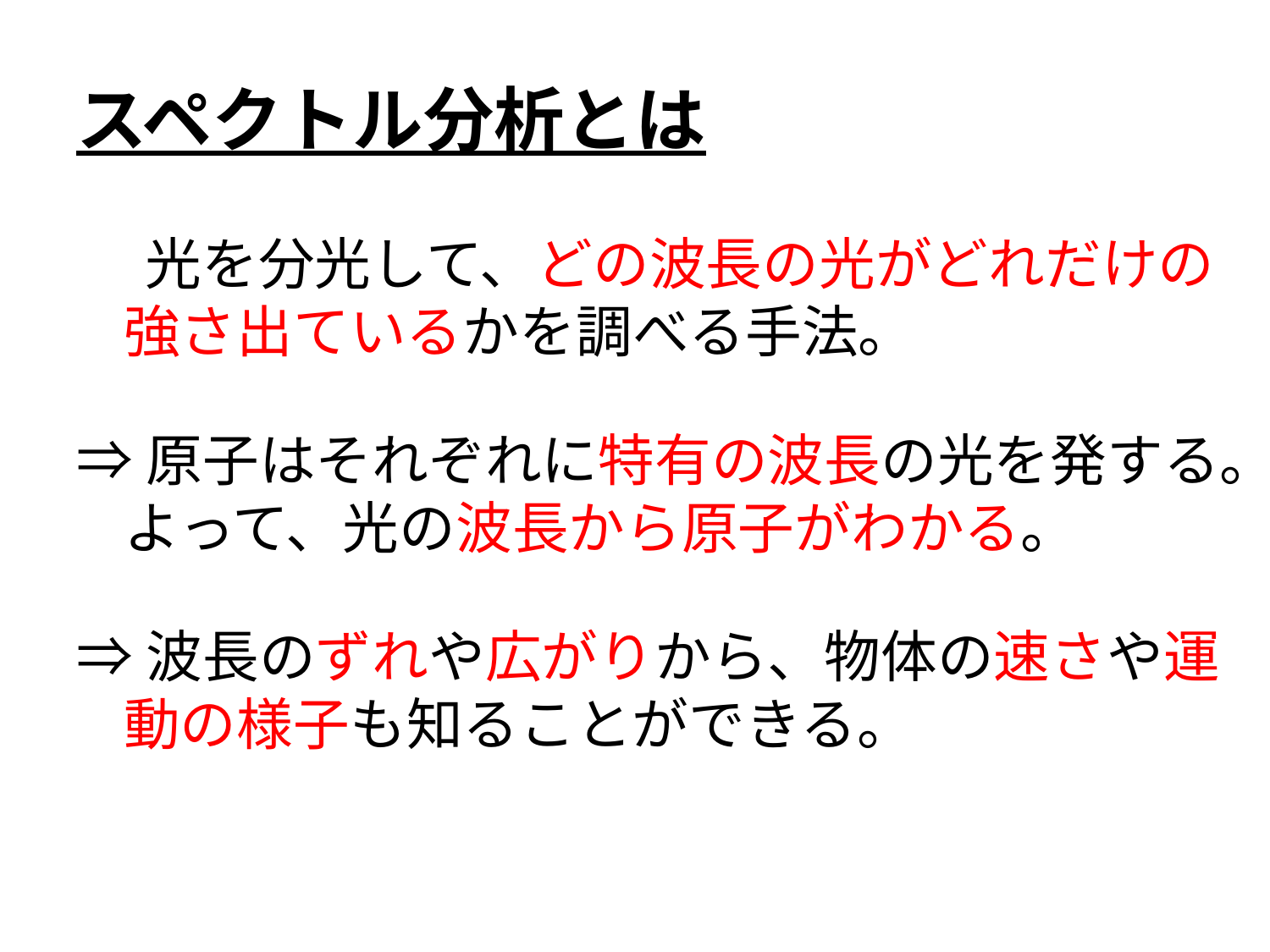

# スペクトル分析とは
　 光を分光して、どの波長の光がどれだけの強さ出ているかを調べる手法。

⇒原子はそれぞれに特有の波長の光を発する。よって、光の波長から原子がわかる。

⇒波長のずれや広がりから、物体の速さや運動の様子も知ることができる。